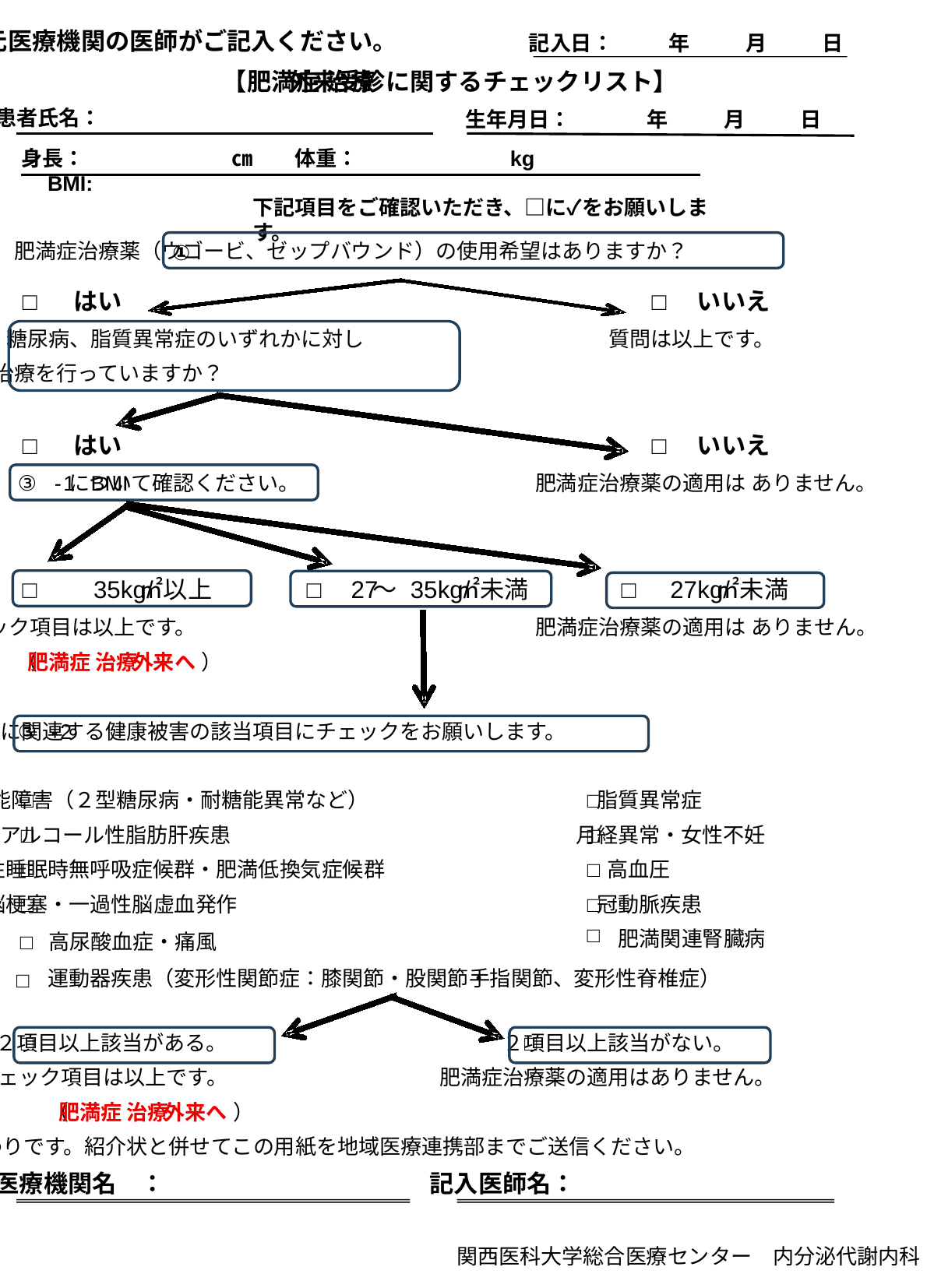

※紹介元医療機関の医師がご記入ください。

記入日：
年
月
日

【肥満症
治療
外来受診に関するチェックリスト】

患者氏名：

生年月日：
年
月
日

下記項目をご確認いただき、□に✓をお願いします。

肥満症治療薬（ウゴービ、ゼップバウンド）の使用希望はありますか？
①

□

はい

□

いいえ

②高血圧、糖尿病、脂質異常症のいずれかに対し

質問は以上です。

投薬治療を行っていますか？

□

はい

□

いいえ

③
-
1

BMI
について確認ください。

肥満症治療薬の適用は
ありません。

□

35kg/
㎡以上

□

27
～
35kg/
㎡未満

□

27kg/
㎡未満

チェック項目は以上です。

肥満症治療薬の適用は
ありません。

（
肥満症
治療
外来へ
）

③

-
2

下記肥満に関連する健康被害の該当項目にチェックをお願いします。

□
耐糖能障害（２型糖尿病・耐糖能異常など）

□

脂質異常症

□
非アルコール性脂肪肝疾患

□

月経異常・女性不妊

□
閉塞性睡眠時無呼吸症候群・肥満低換気症候群

□

高血圧

□
脳梗塞・一過性脳虚血発作

□

冠動脈疾患

変形性脊椎症）
運動器疾患（変形性関節症：膝関節・股関節・
手指関節、
□

□

２項目以上該当がある。

□

２項目以上該当がない。

チェック項目は以上です。

肥満症治療薬の適用はありません。

（
肥満症
治療
外来へ
）

以上でチェック項目は終わりです。紹介状と併せてこの用紙を地域医療連携部までご送信ください。

医療機関名
：

記入医師名：

関西医科大学総合医療センター　内分泌代謝内科

身長：　　　　　　　㎝　　体重：　　　　　　　kg　　BMI:
□
肥満関連腎臓病
□
高尿酸血症・痛風